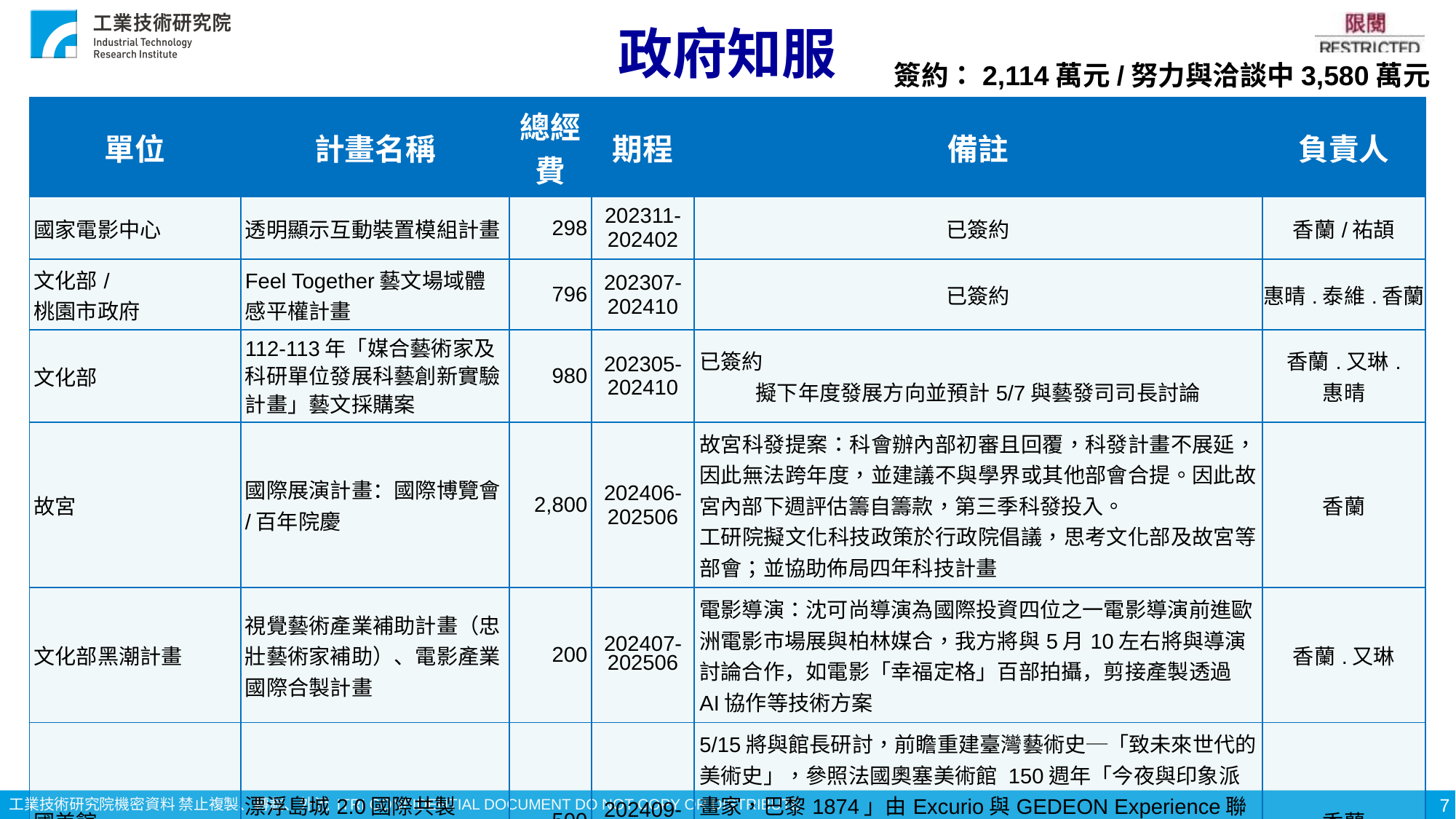

# 政府知服
簽約：2,114萬元/努力與洽談中3,580萬元
| 單位 | 計畫名稱 | 總經費 | 期程 | 備註 | 負責人 |
| --- | --- | --- | --- | --- | --- |
| 國家電影中心 | 透明顯示互動裝置模組計畫 | 298 | 202311-202402 | 已簽約 | 香蘭/祐頡 |
| 文化部/ 桃園市政府 | Feel Together藝文場域體感平權計畫 | 796 | 202307-202410 | 已簽約 | 惠晴.泰維.香蘭 |
| 文化部 | 112-113年「媒合藝術家及科研單位發展科藝創新實驗計畫」藝文採購案 | 980 | 202305-202410 | 已簽約 擬下年度發展方向並預計5/7與藝發司司長討論 | 香蘭.又琳. 惠晴 |
| 故宮 | 國際展演計畫：國際博覽會/百年院慶 | 2,800 | 202406-202506 | 故宮科發提案：科會辦內部初審且回覆，科發計畫不展延，因此無法跨年度，並建議不與學界或其他部會合提。因此故宮內部下週評估籌自籌款，第三季科發投入。 工研院擬文化科技政策於行政院倡議，思考文化部及故宮等部會；並協助佈局四年科技計畫 | 香蘭 |
| 文化部黑潮計畫 | 視覺藝術產業補助計畫（忠壯藝術家補助）、電影產業國際合製計畫 | 200 | 202407-202506 | 電影導演：沈可尚導演為國際投資四位之一電影導演前進歐洲電影市場展與柏林媒合，我方將與5月10左右將與導演討論合作，如電影「幸福定格」百部拍攝，剪接產製透過AI協作等技術方案 | 香蘭.又琳 |
| 國美館 | 漂浮島城2.0國際共製（113-114） | 500 | 202409-202512 | 5/15將與館長研討，前瞻重建臺灣藝術史─「致未來世代的美術史」，參照法國奧塞美術館 150週年「今夜與印象派畫家，巴黎1874」由Excurio與GEDEON Experience聯手製作 4/25與HTC討論研擬多人互動雙方技術構通，5/3前討論合作需求 | 香蘭 |
7